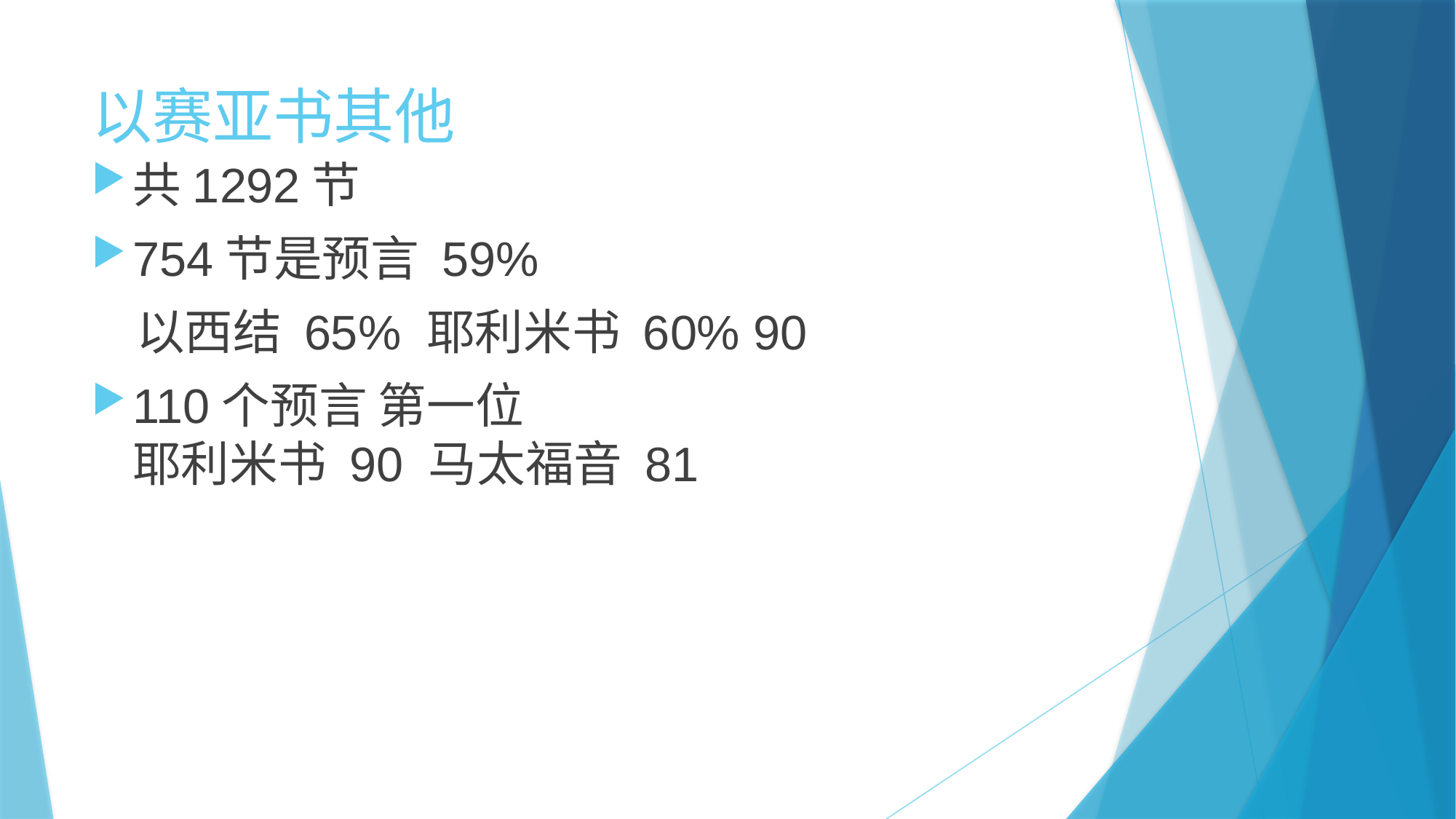

# 以赛亚书其他
共1292节
754节是预言 59%
   以西结 65% 耶利米书 60% 90
110个预言 第一位
耶利米书 90 马太福音 81